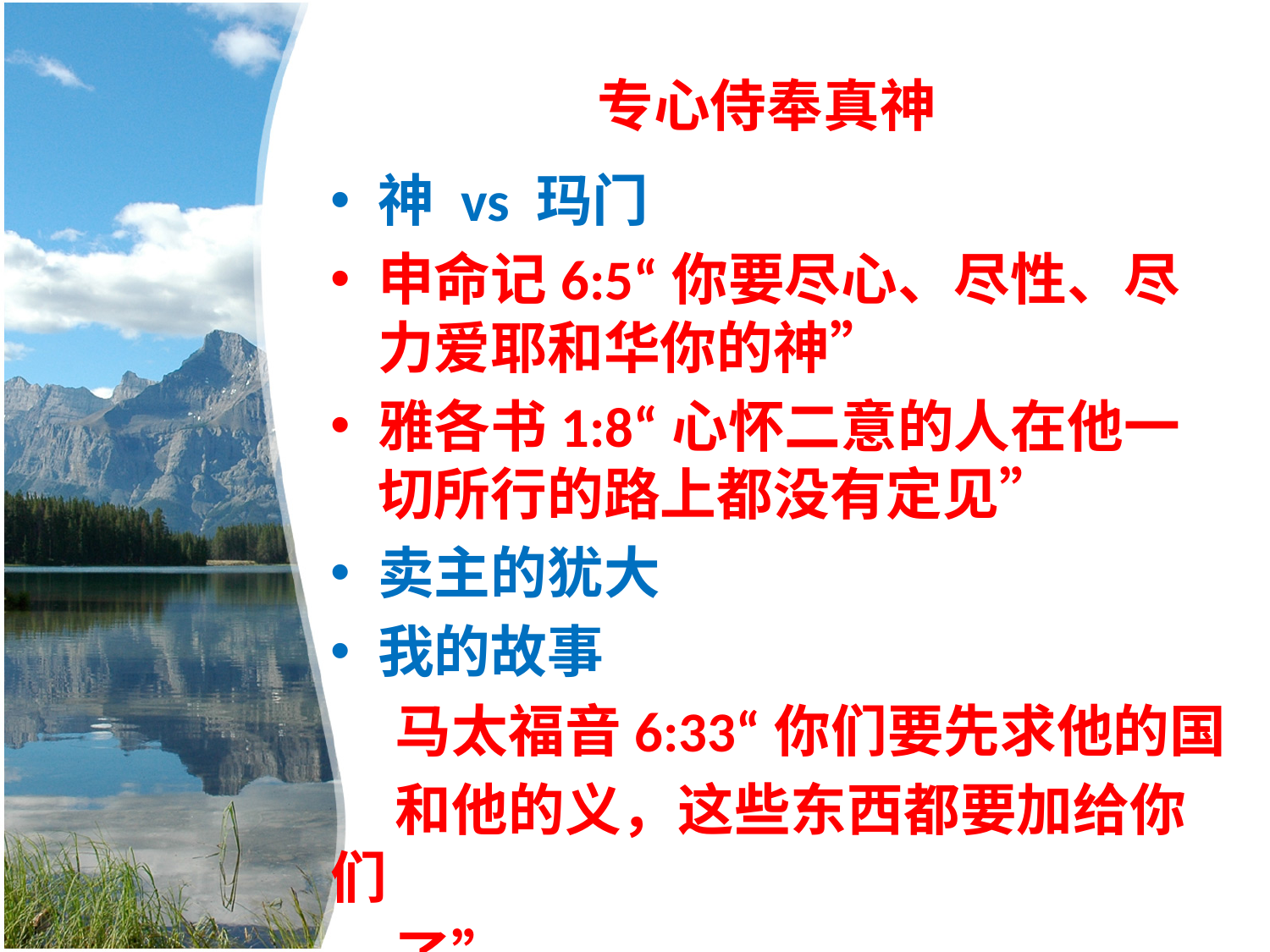

# 专心侍奉真神
神 vs 玛门
申命记6:5“你要尽心、尽性、尽力爱耶和华你的神”
雅各书1:8“心怀二意的人在他一切所行的路上都没有定见”
卖主的犹大
我的故事
    马太福音6:33“你们要先求他的国
    和他的义，这些东西都要加给你们
    了”